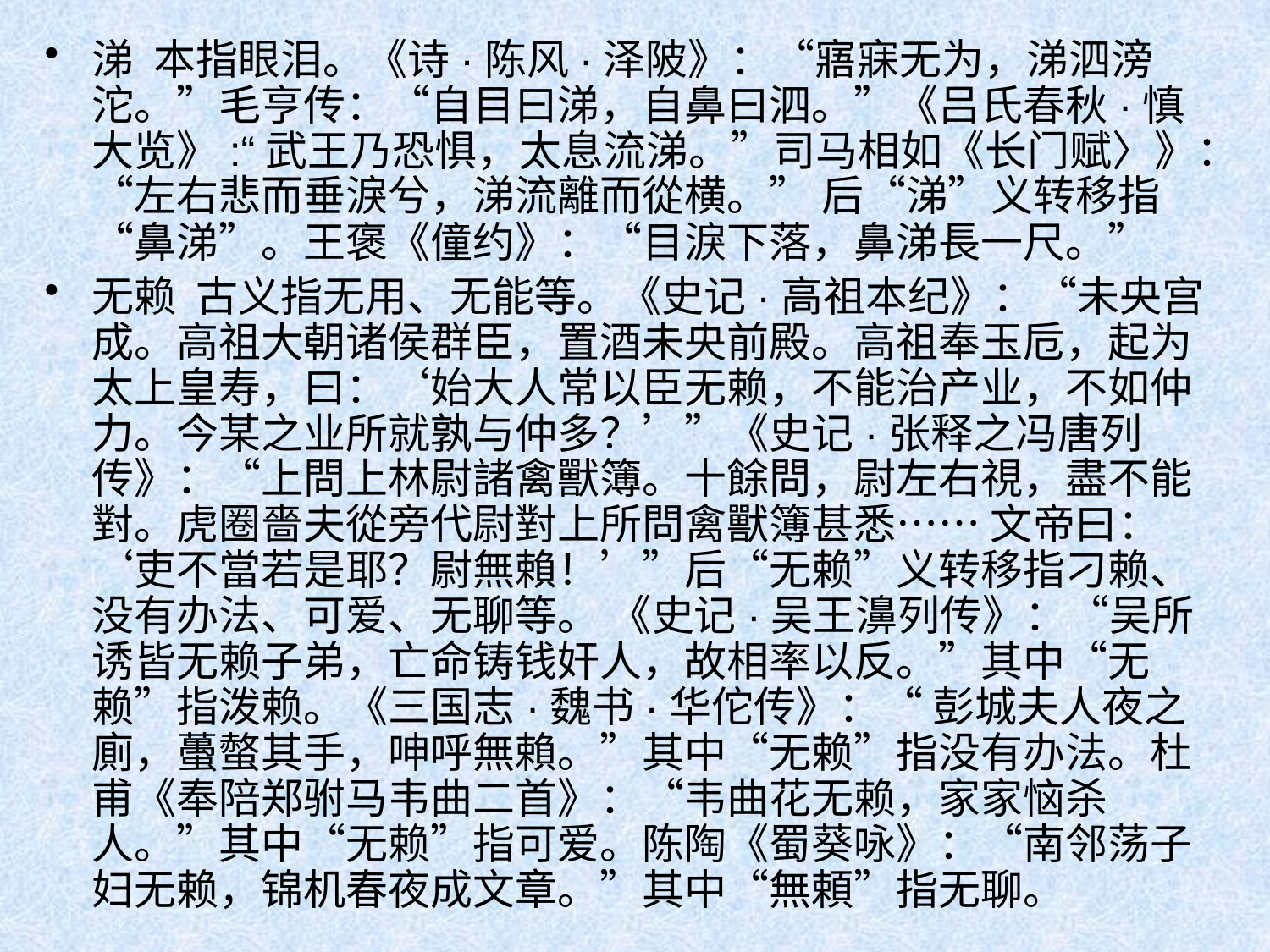

涕  本指眼泪。《诗·陈风·泽陂》：“寤寐无为，涕泗滂沱。”毛亨传：“自目曰涕，自鼻曰泗。”《吕氏春秋·慎大览》:“武王乃恐惧，太息流涕。”司马相如《长门赋〉》：“左右悲而垂淚兮，涕流離而從横。” 后“涕”义转移指“鼻涕”。王褒《僮约》：“目淚下落，鼻涕長一尺。”
无赖  古义指无用、无能等。《史记·高祖本纪》：“未央宫成。高祖大朝诸侯群臣，置酒未央前殿。高祖奉玉卮，起为太上皇寿，曰：‘始大人常以臣无赖，不能治产业，不如仲力。今某之业所就孰与仲多？’”《史记·张释之冯唐列传》：“上問上林尉諸禽獸簿。十餘問，尉左右視，盡不能對。虎圈嗇夫從旁代尉對上所問禽獸簿甚悉…… 文帝曰：‘吏不當若是耶？尉無賴！’”后“无赖”义转移指刁赖、没有办法、可爱、无聊等。 《史记·吴王濞列传》：“吴所诱皆无赖子弟，亡命铸钱奸人，故相率以反。”其中“无赖”指泼赖。《三国志·魏书·华佗传》：“ 彭城夫人夜之廁，蠆螫其手，呻呼無賴。”其中“无赖”指没有办法。杜甫《奉陪郑驸马韦曲二首》：“韦曲花无赖，家家恼杀人。”其中“无赖”指可爱。陈陶《蜀葵咏》：“南邻荡子妇无赖，锦机春夜成文章。”其中“無頼”指无聊。